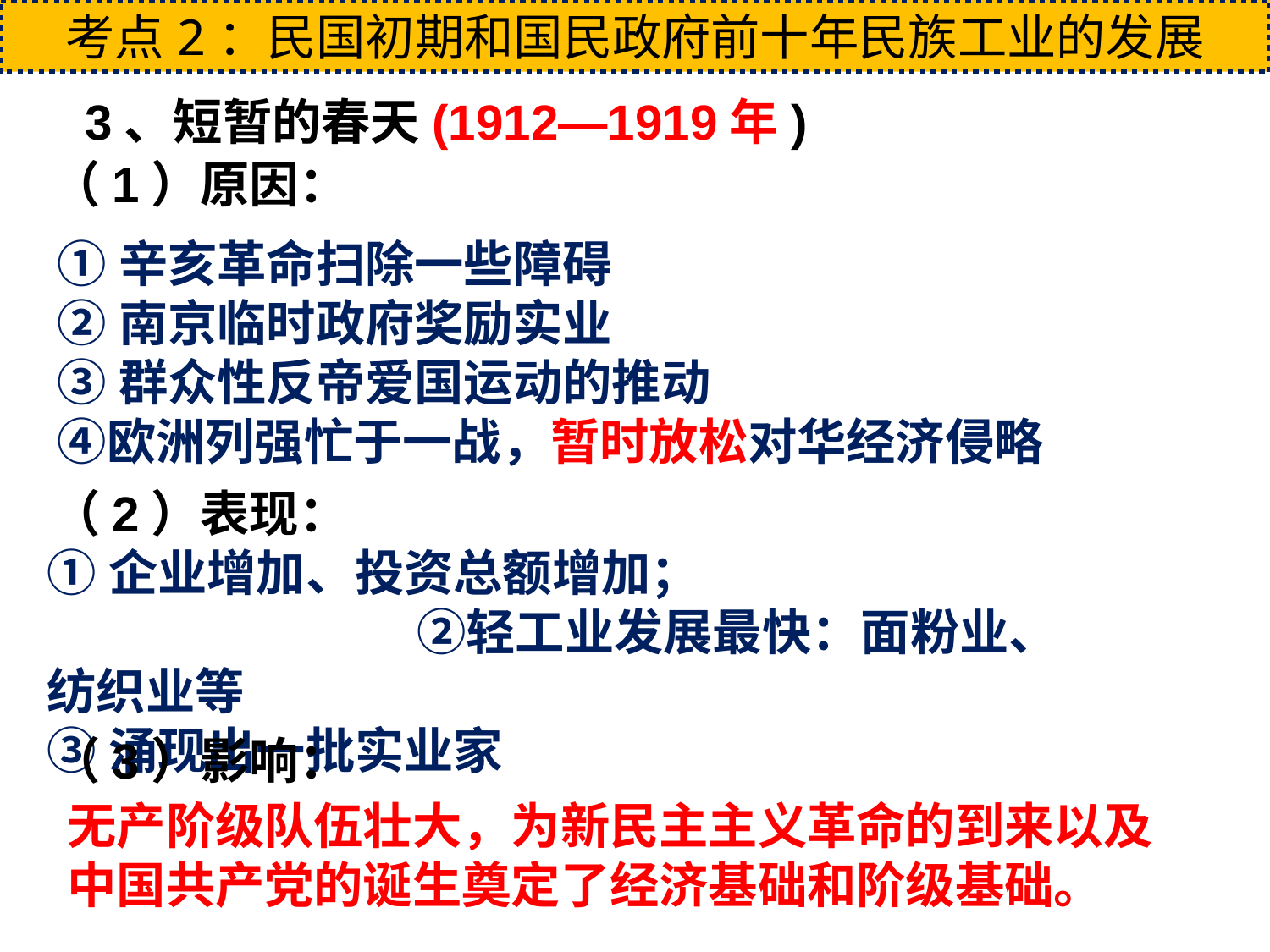

考点2：民国初期和国民政府前十年民族工业的发展
3、短暂的春天(1912—1919年)
（1）原因：
①辛亥革命扫除一些障碍
②南京临时政府奖励实业
③群众性反帝爱国运动的推动                                         ④欧洲列强忙于一战，暂时放松对华经济侵略
（2）表现：
①企业增加、投资总额增加；                                                                  ②轻工业发展最快：面粉业、纺织业等
③涌现出一批实业家
（3）影响：
无产阶级队伍壮大，为新民主主义革命的到来以及中国共产党的诞生奠定了经济基础和阶级基础。